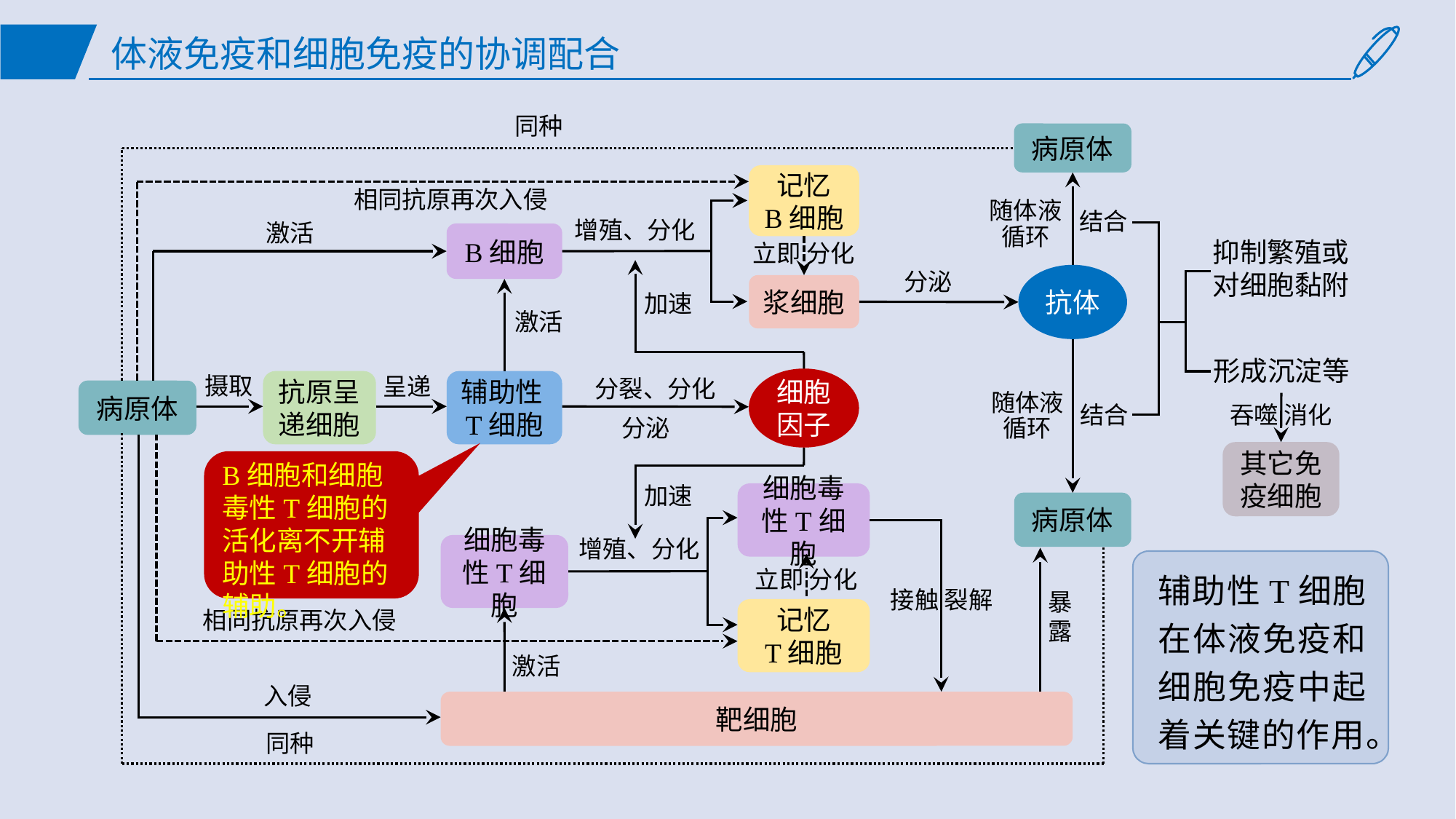

# 体液免疫和细胞免疫的协调配合
同种
病原体
记忆
B细胞
结合
随体液循环
相同抗原再次入侵

增殖、分化
激活

B细胞
抑制繁殖或
对细胞黏附
立即 分化
加速
分泌
抗体

浆细胞
激活
结合
随体液循环
形成沉淀等
摄取
呈递
细胞因子
分裂、分化
分泌
抗原呈递细胞
辅助性T细胞
病原体
吞噬 消化
其它免疫细胞
加速
细胞毒性T细胞
病原体

增殖、分化
细胞毒性T细胞
立即 分化
接触 裂解
暴露
记忆
T细胞
相同抗原再次入侵
激活
入侵
靶细胞
同种

B细胞和细胞毒性T细胞的活化离不开辅助性T细胞的辅助。

辅助性T细胞在体液免疫和细胞免疫中起着关键的作用。